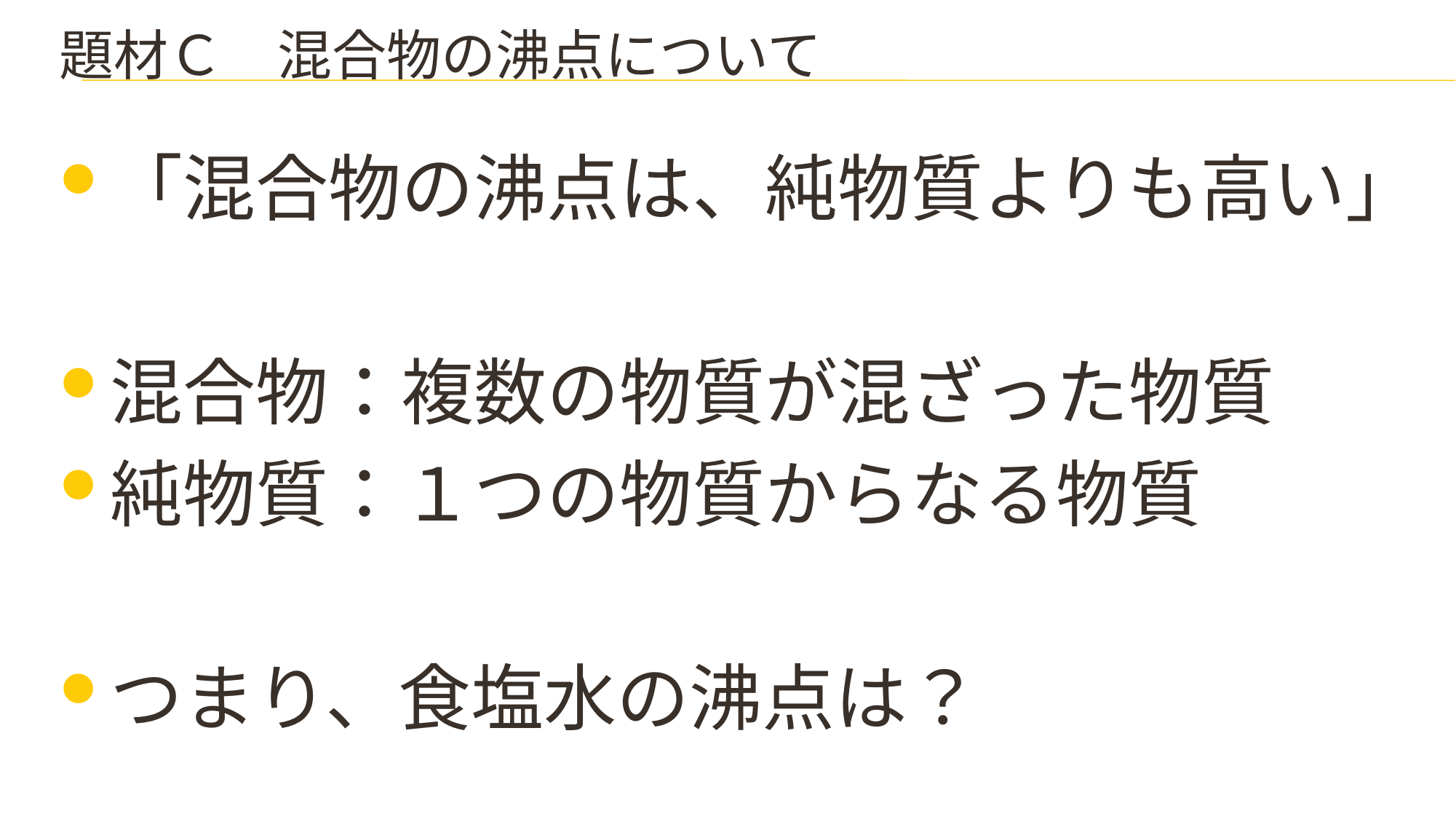

# 題材Ｃ　混合物の沸点について
「混合物の沸点は、純物質よりも高い」

混合物：複数の物質が混ざった物質
純物質：１つの物質からなる物質

つまり、食塩水の沸点は？